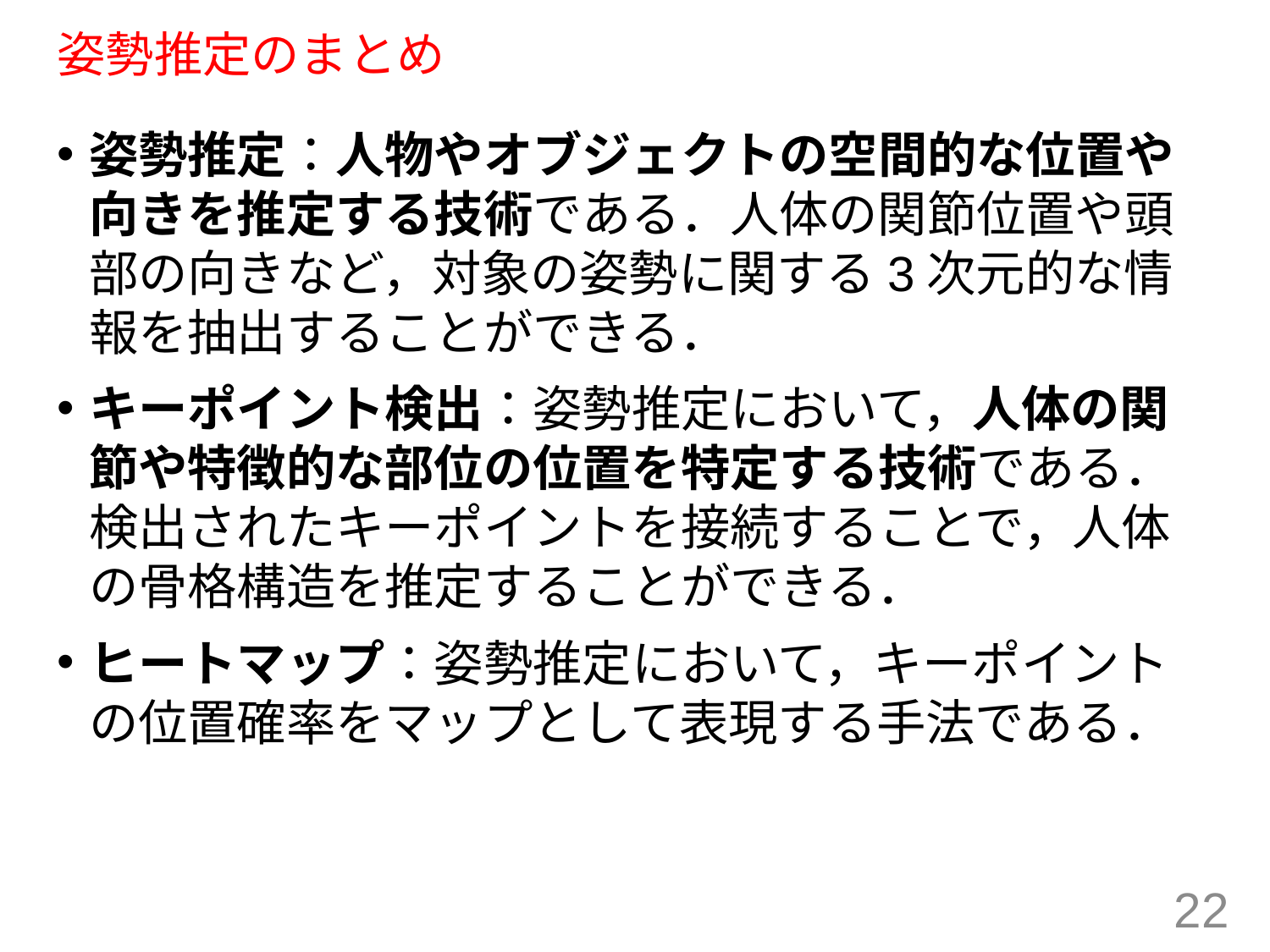

# 姿勢推定のまとめ
姿勢推定：人物やオブジェクトの空間的な位置や向きを推定する技術である．人体の関節位置や頭部の向きなど，対象の姿勢に関する3次元的な情報を抽出することができる．
キーポイント検出：姿勢推定において，人体の関節や特徴的な部位の位置を特定する技術である．検出されたキーポイントを接続することで，人体の骨格構造を推定することができる．
ヒートマップ：姿勢推定において，キーポイントの位置確率をマップとして表現する手法である．
22